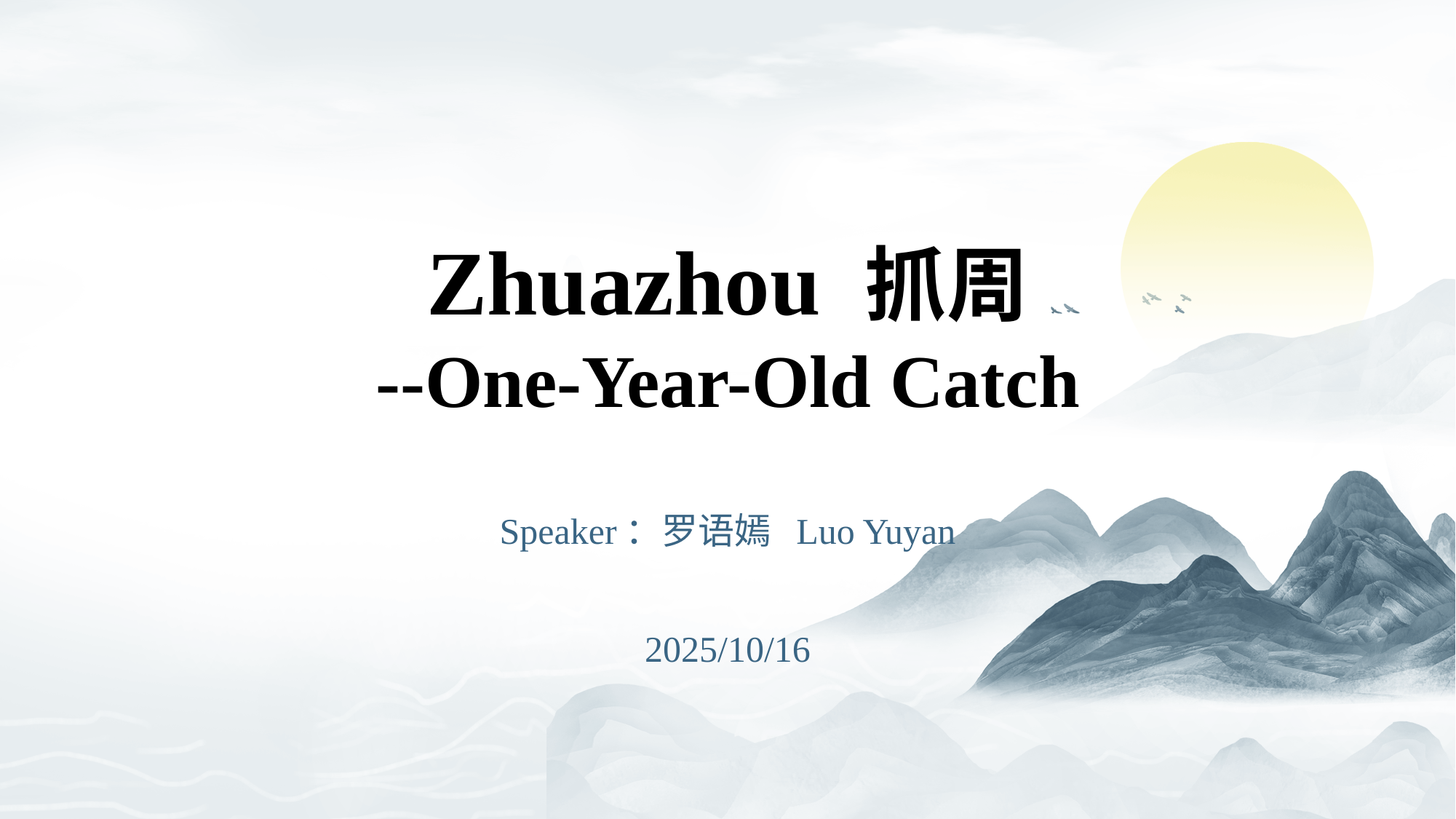

# Zhuazhou 抓周 --One-Year-Old Catch
Speaker：罗语嫣  Luo Yuyan

2025/10/16